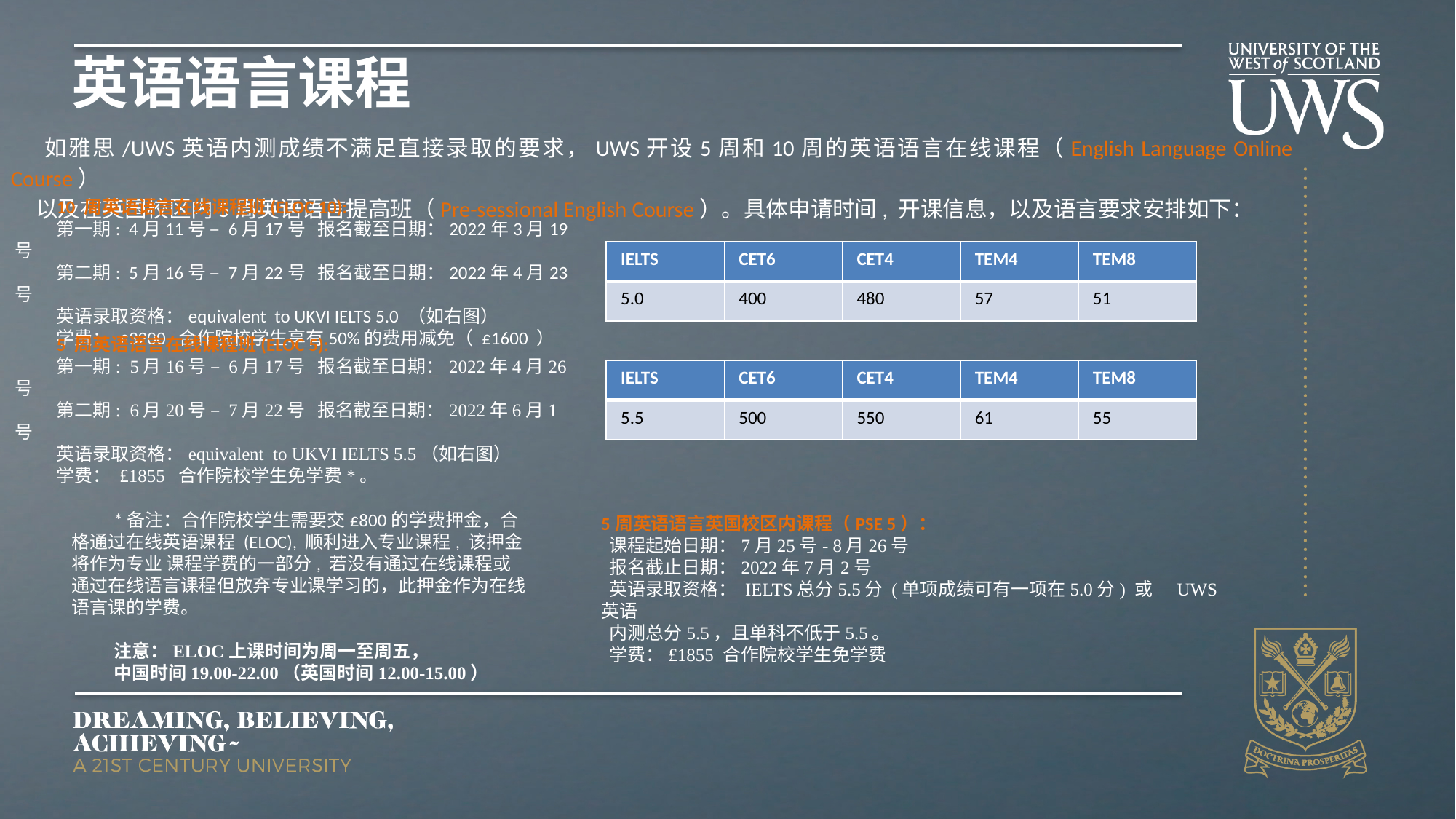

英语语言课程
    如雅思/UWS英语内测成绩不满足直接录取的要求，UWS开设5周和10周的英语语言在线课程（English Language Online Course）
    以及在英国校区内5周英语语言提高班（Pre-sessional English Course）。具体申请时间, 开课信息，以及语言要求安排如下：

10 周英语语言在线课程班(ELOC 10):
第一期:  4月11号 – 6月17号   报名截至日期：2022年3月19号
第二期:  5月16号 – 7月22号   报名截至日期：2022年4月23号
英语录取资格：equivalent  to UKVI IELTS 5.0 （如右图）
学费： £3200  合作院校学生享有50%的费用减免（ £1600 ）
| IELTS | CET6 | CET4 | TEM4 | TEM8 |
| --- | --- | --- | --- | --- |
| 5.0 | 400 | 480 | 57 | 51 |
5 周英语语言在线课程班(ELOC 5):
第一期:  5月16号 – 6月17号   报名截至日期：2022年4月26号
第二期:  6月20号 – 7月22号   报名截至日期：2022年6月1 号
英语录取资格：equivalent  to UKVI IELTS 5.5（如右图）
学费： £1855  合作院校学生免学费*。
| IELTS | CET6 | CET4 | TEM4 | TEM8 |
| --- | --- | --- | --- | --- |
| 5.5 | 500 | 550 | 61 | 55 |
*备注：合作院校学生需要交£800的学费押金，合格通过在线英语课程 (ELOC), 顺利进入专业课程, 该押金将作为专业 课程学费的一部分, 若没有通过在线课程或通过在线语言课程但放弃专业课学习的，此押金作为在线语言课的学费。

注意：ELOC上课时间为周一至周五，
中国时间19.00-22.00（英国时间12.00-15.00）
5周英语语言英国校区内课程（PSE 5）：
 课程起始日期：7月25号- 8月26号
 报名截止日期：2022年7月2号
 英语录取资格： IELTS总分5.5分 (单项成绩可有一项在5.0分) 或     UWS英语
 内测总分5.5，且单科不低于5.5。
 学费：£1855 合作院校学生免学费